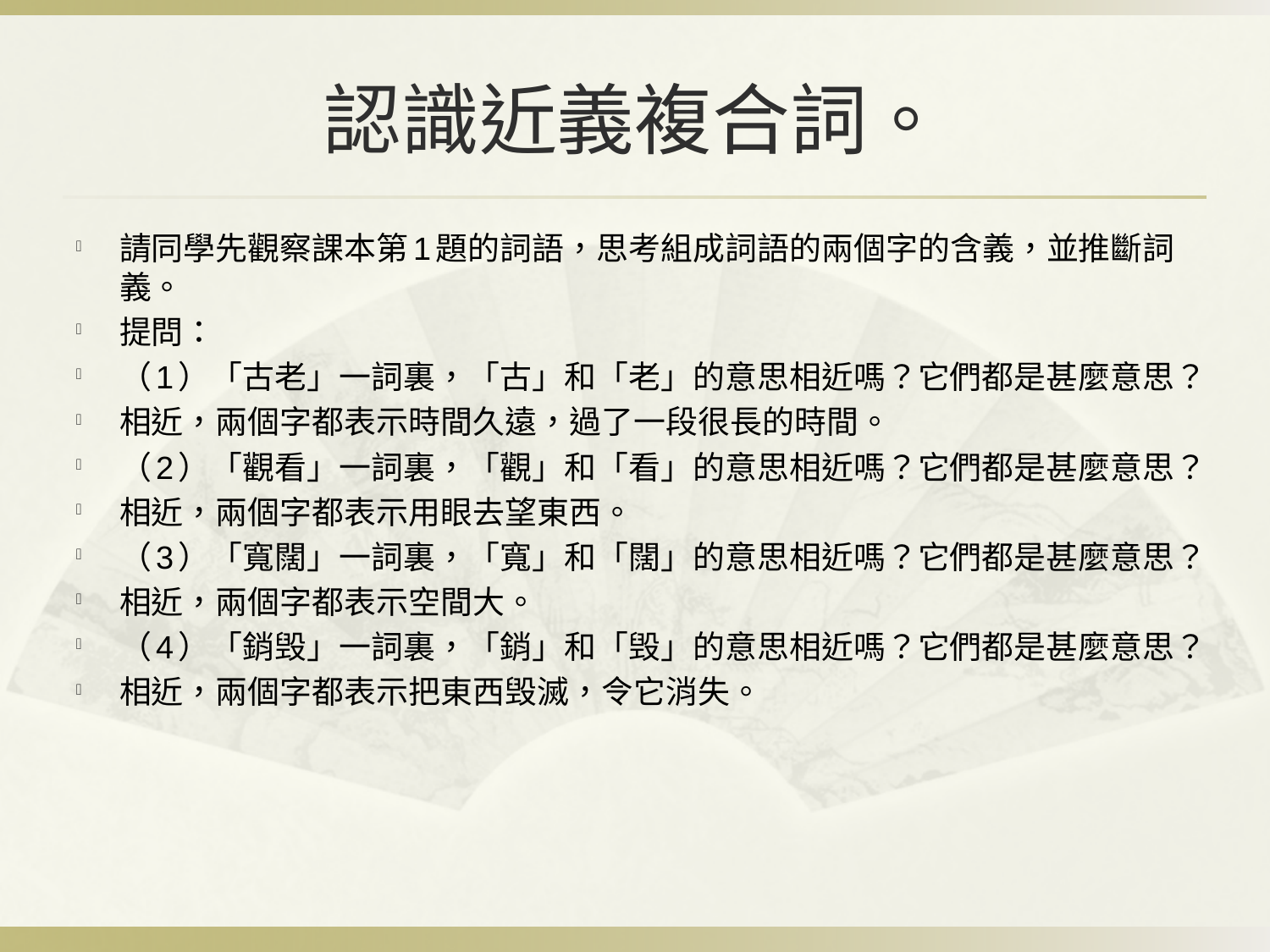

# 認識近義複合詞。
請同學先觀察課本第1題的詞語，思考組成詞語的兩個字的含義，並推斷詞義。
提問：
（1）「古老」一詞裏，「古」和「老」的意思相近嗎？它們都是甚麼意思？
相近，兩個字都表示時間久遠，過了一段很長的時間。
（2）「觀看」一詞裏，「觀」和「看」的意思相近嗎？它們都是甚麼意思？
相近，兩個字都表示用眼去望東西。
（3）「寬闊」一詞裏，「寬」和「闊」的意思相近嗎？它們都是甚麼意思？
相近，兩個字都表示空間大。
（4）「銷毁」一詞裏，「銷」和「毁」的意思相近嗎？它們都是甚麼意思？
相近，兩個字都表示把東西毁滅，令它消失。